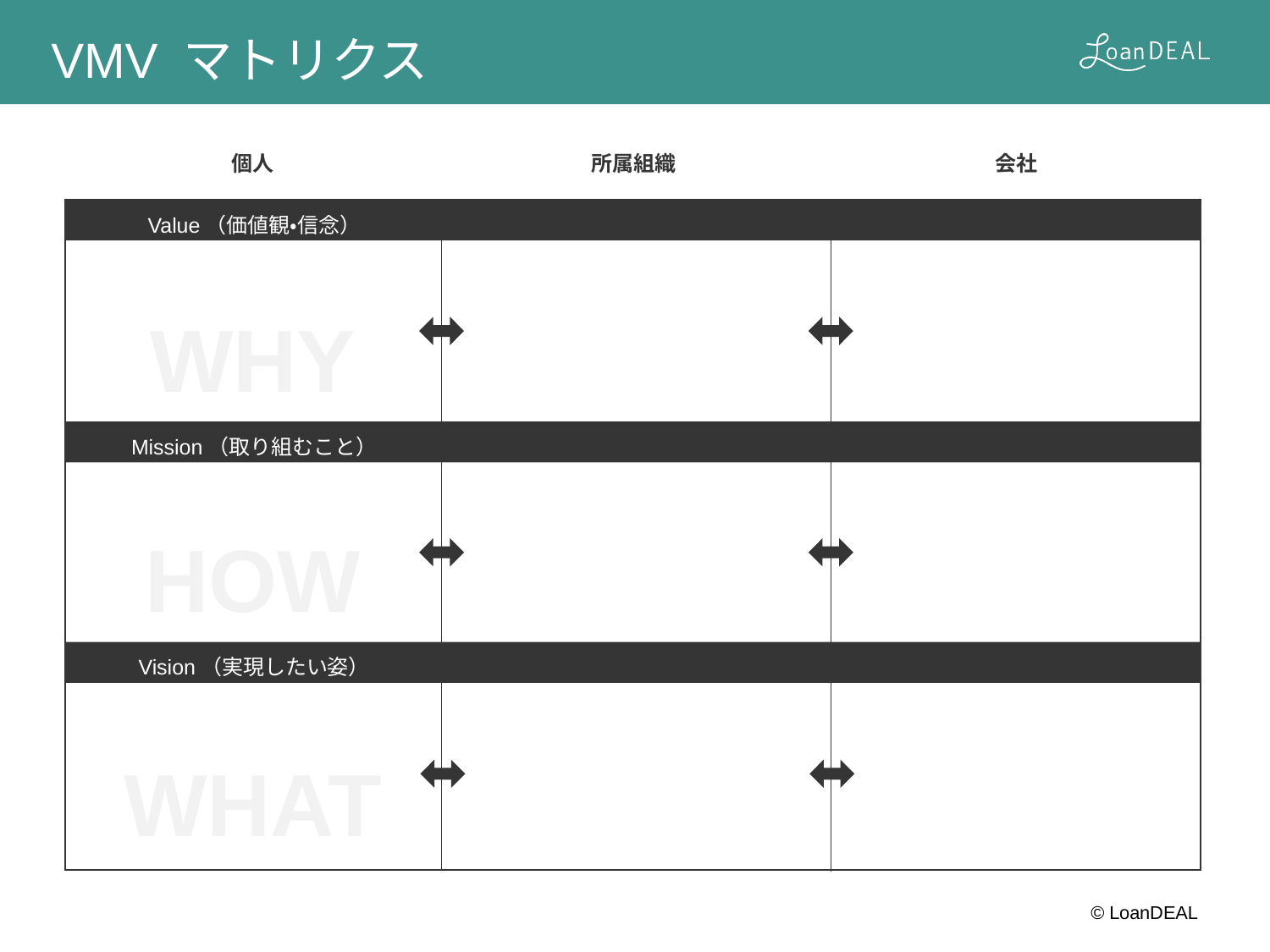

VMV マトリクス
個人
所属組織
会社
Value（価値観・信念）

WHY

Mission（取り組むこと）

HOW

Vision（実現したい姿）

WHAT